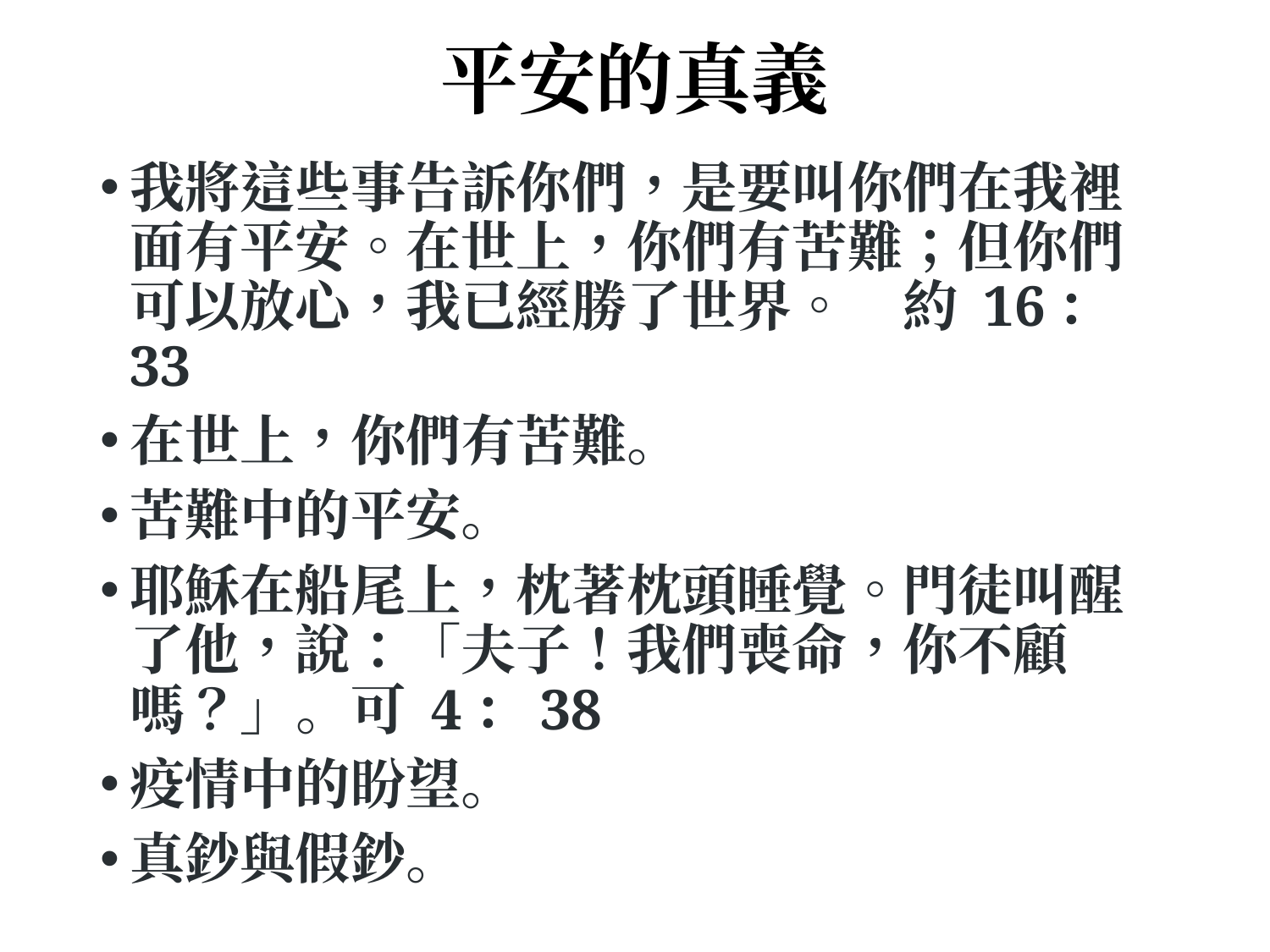

# 平安的真義
我將這些事告訴你們，是要叫你們在我裡面有平安。在世上，你們有苦難；但你們可以放心，我已經勝了世界。						約 16：33
在世上，你們有苦難。
苦難中的平安。
耶穌在船尾上，枕著枕頭睡覺。門徒叫醒了他，說：「夫子！我們喪命，你不顧嗎？」。			可 4：38
疫情中的盼望。
真鈔與假鈔。